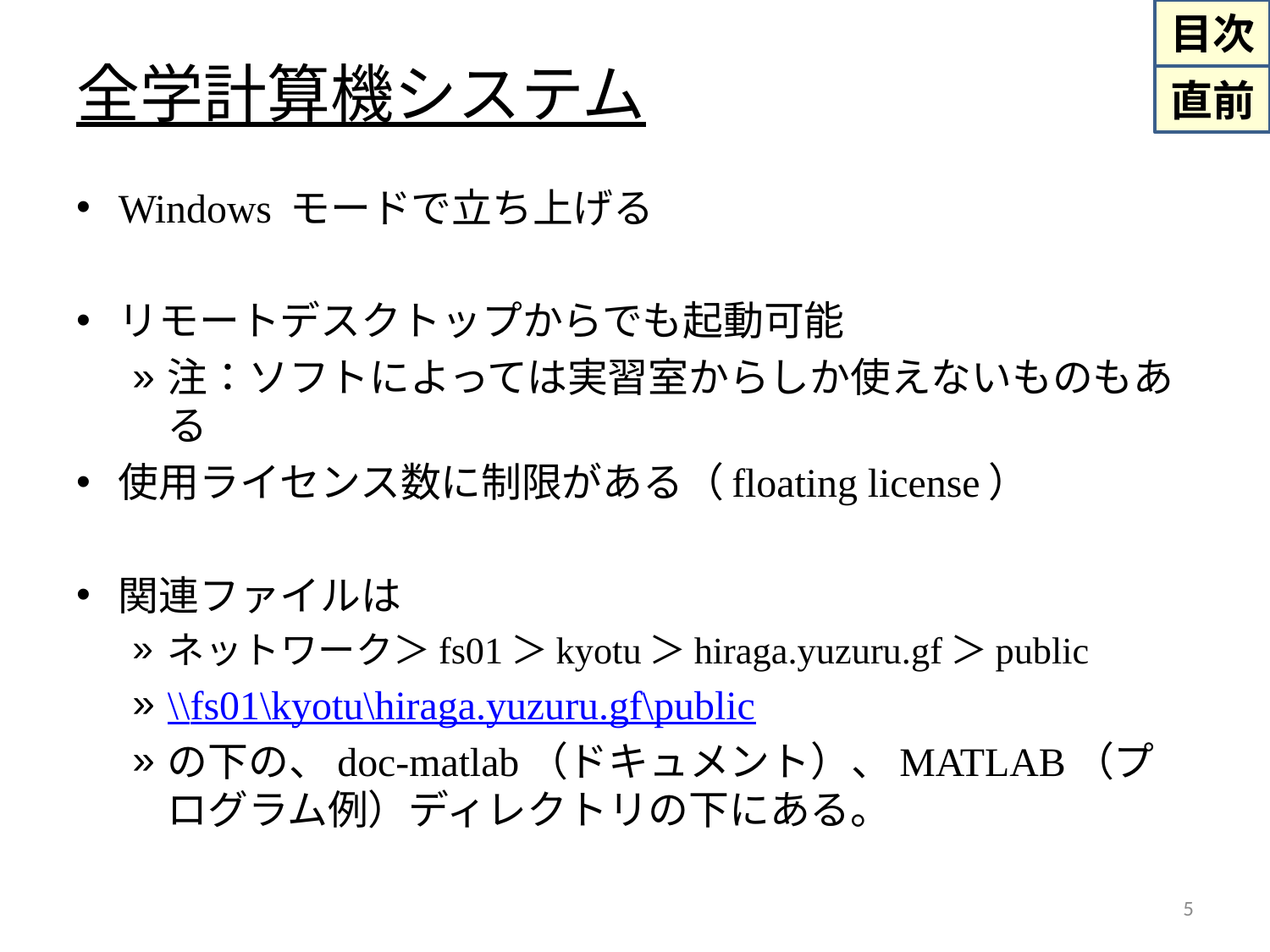

# 全学計算機システム
Windows モードで立ち上げる

リモートデスクトップからでも起動可能
注：ソフトによっては実習室からしか使えないものもある
使用ライセンス数に制限がある（floating license）

関連ファイルは
ネットワーク＞fs01＞kyotu＞hiraga.yuzuru.gf＞public
\\fs01\kyotu\hiraga.yuzuru.gf\public
の下の、doc-matlab（ドキュメント）、MATLAB（プログラム例）ディレクトリの下にある。
5